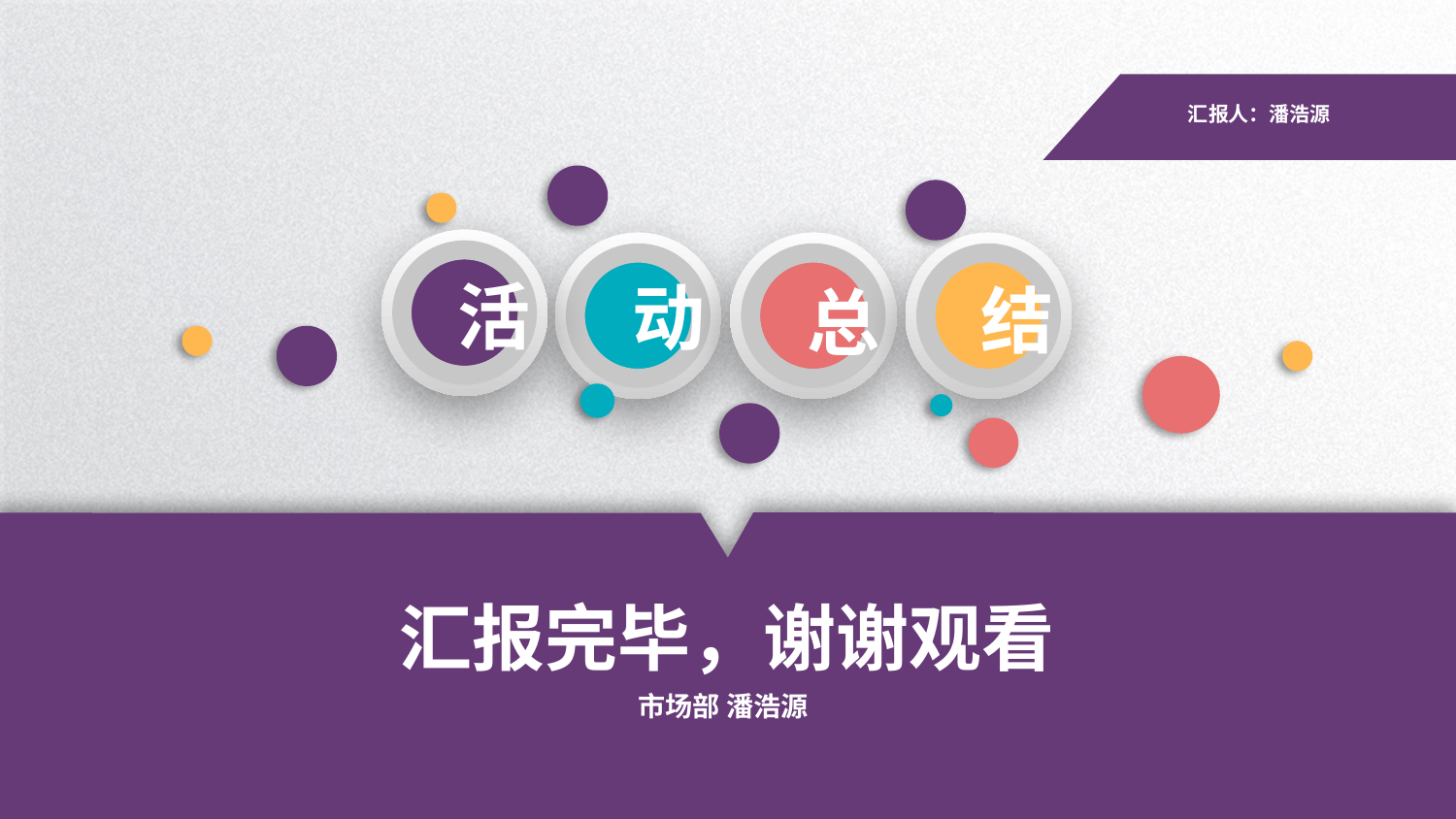

汇报人：潘浩源

活
动
结
总

汇报完毕，谢谢观看
市场部 潘浩源